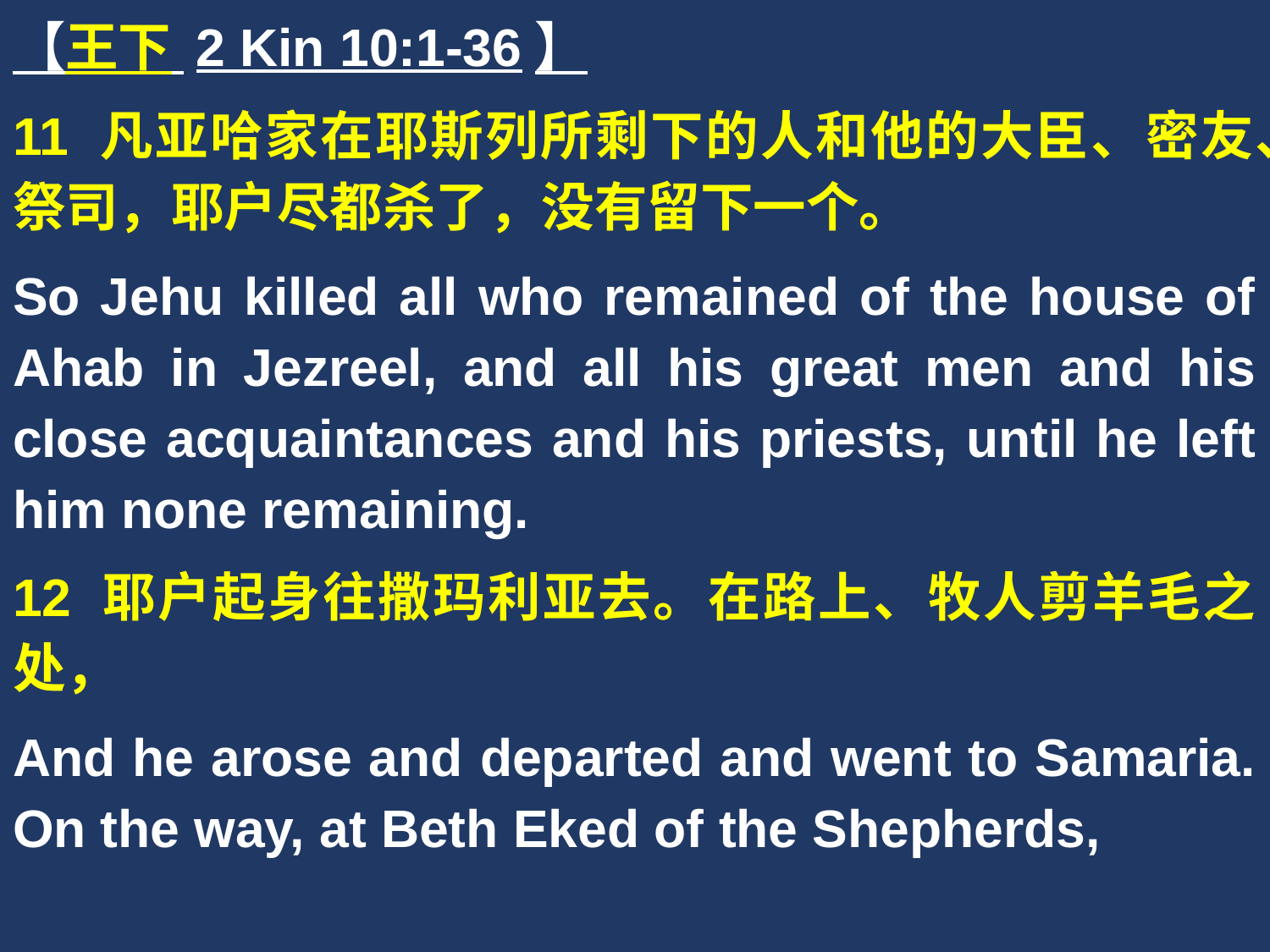

【王下 2 Kin 10:1-36】
11 凡亚哈家在耶斯列所剩下的人和他的大臣、密友、祭司，耶户尽都杀了，没有留下一个。
So Jehu killed all who remained of the house of Ahab in Jezreel, and all his great men and his close acquaintances and his priests, until he left him none remaining.
12 耶户起身往撒玛利亚去。在路上、牧人剪羊毛之处，
And he arose and departed and went to Samaria. On the way, at Beth Eked of the Shepherds,